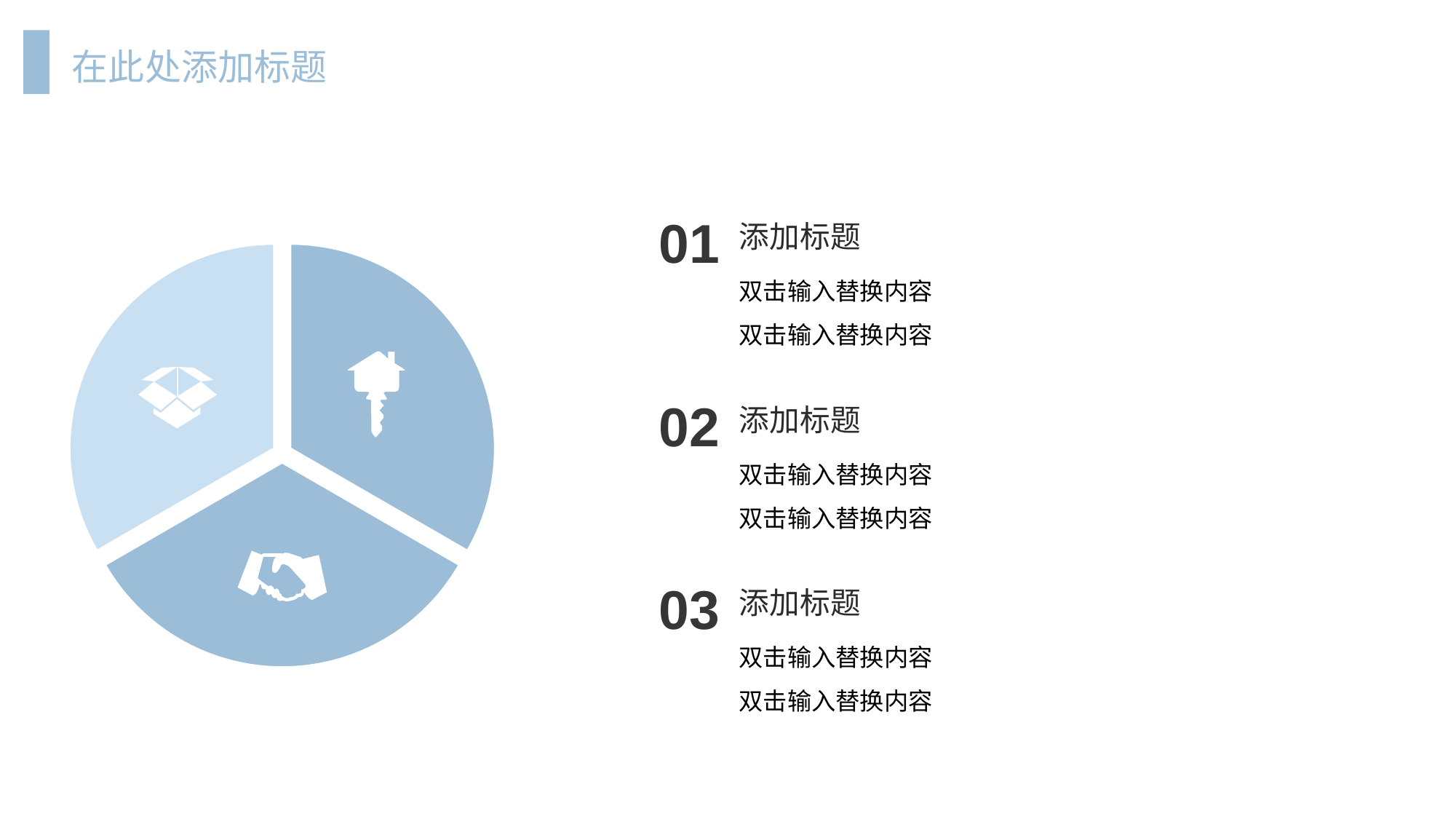

在此处添加标题
01
添加标题
双击输入替换内容
双击输入替换内容

02
添加标题
双击输入替换内容
双击输入替换内容
03
添加标题
双击输入替换内容
双击输入替换内容